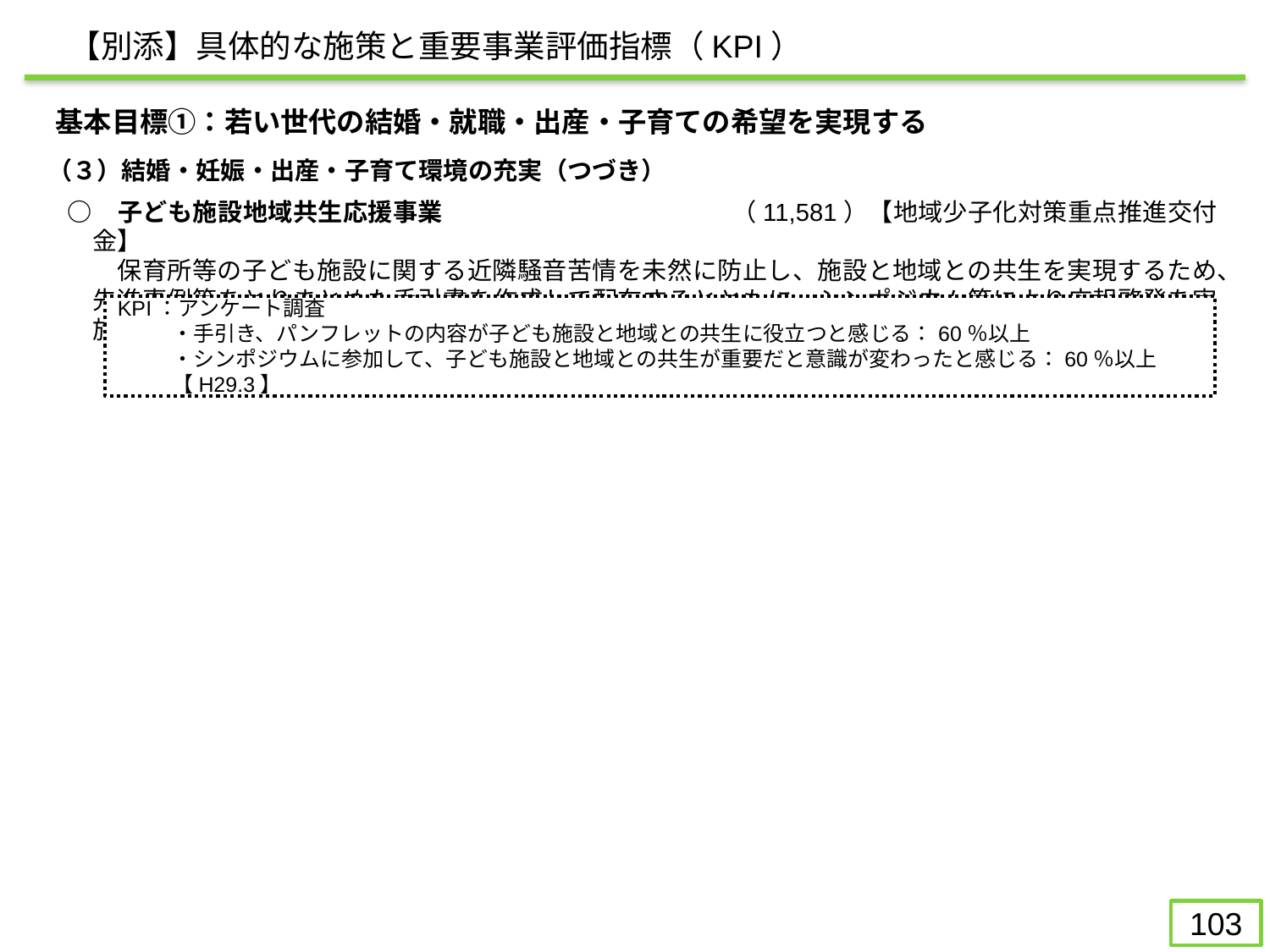

【別添】具体的な施策と重要事業評価指標（KPI）
　基本目標①：若い世代の結婚・就職・出産・子育ての希望を実現する
（３）結婚・妊娠・出産・子育て環境の充実（つづき）
○	　子ども施設地域共生応援事業			（11,581）【地域少子化対策重点推進交付金】
　　保育所等の子ども施設に関する近隣騒音苦情を未然に防止し、施設と地域との共生を実現するため、先進事例等をとりまとめた手引書を作成して配布するとともに、シンポジウム等により広報啓発を実施。
KPI：アンケート調査
	・手引き、パンフレットの内容が子ども施設と地域との共生に役立つと感じる：60％以上
	・シンポジウムに参加して、子ども施設と地域との共生が重要だと意識が変わったと感じる：60％以上【H29.3】
103